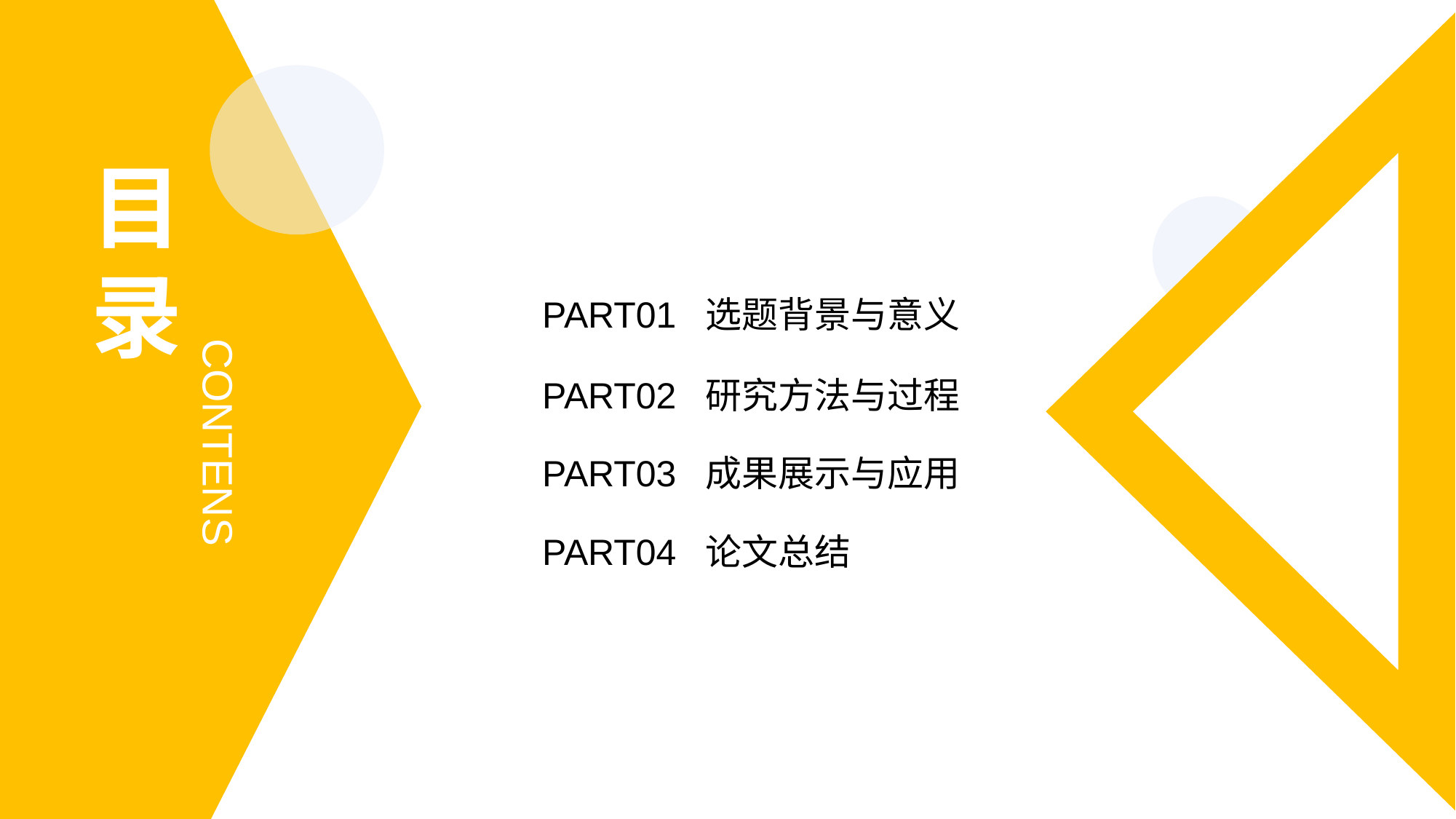

目录

PART01  选题背景与意义
CONTENS
PART02  研究方法与过程
PART03  成果展示与应用
PART04  论文总结